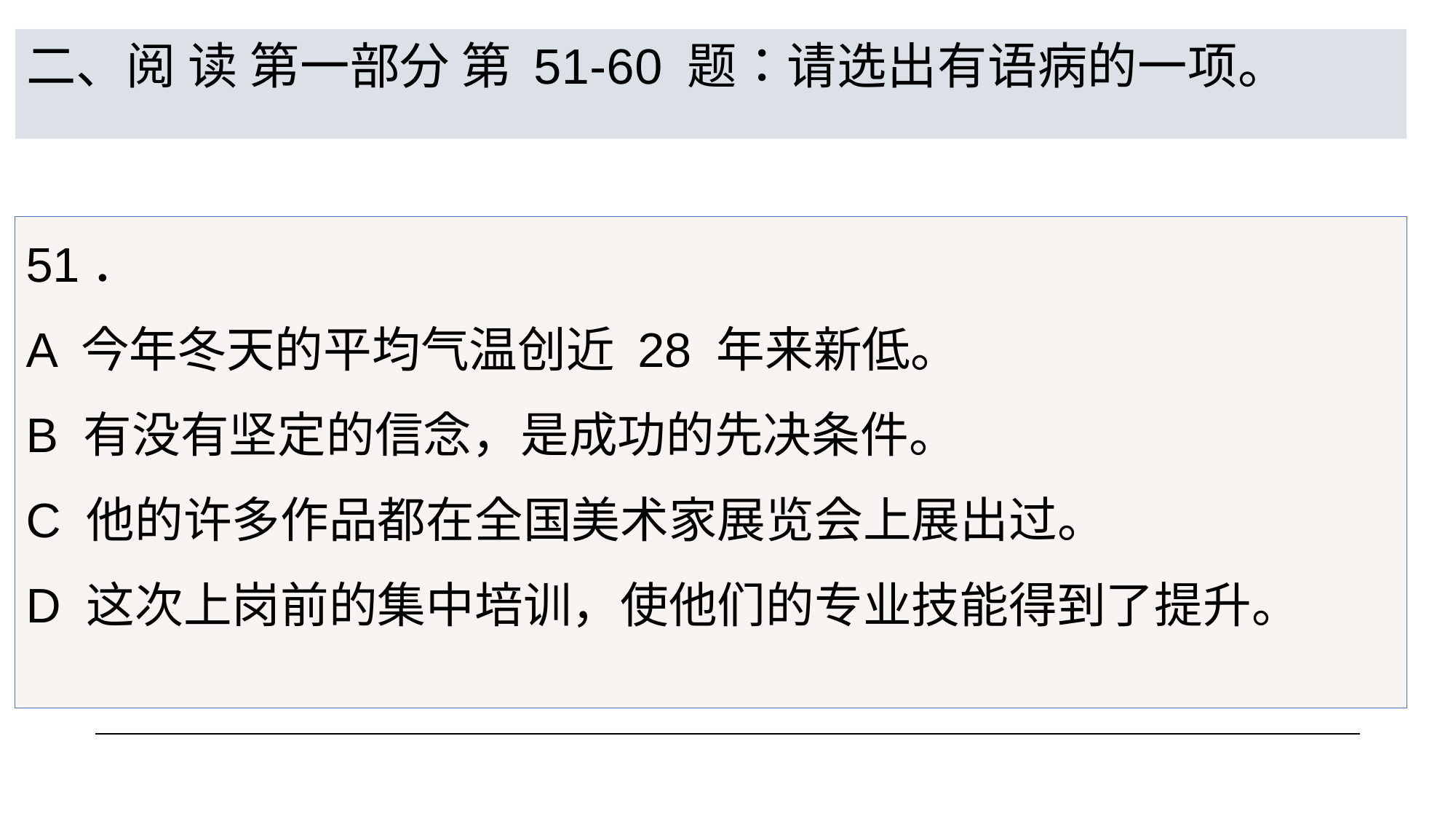

# 二、阅 读 第一部分 第 51-60 题：请选出有语病的一项。
51．
A 今年冬天的平均气温创近 28 年来新低。
B 有没有坚定的信念，是成功的先决条件。
C 他的许多作品都在全国美术家展览会上展出过。
D 这次上岗前的集中培训，使他们的专业技能得到了提升。